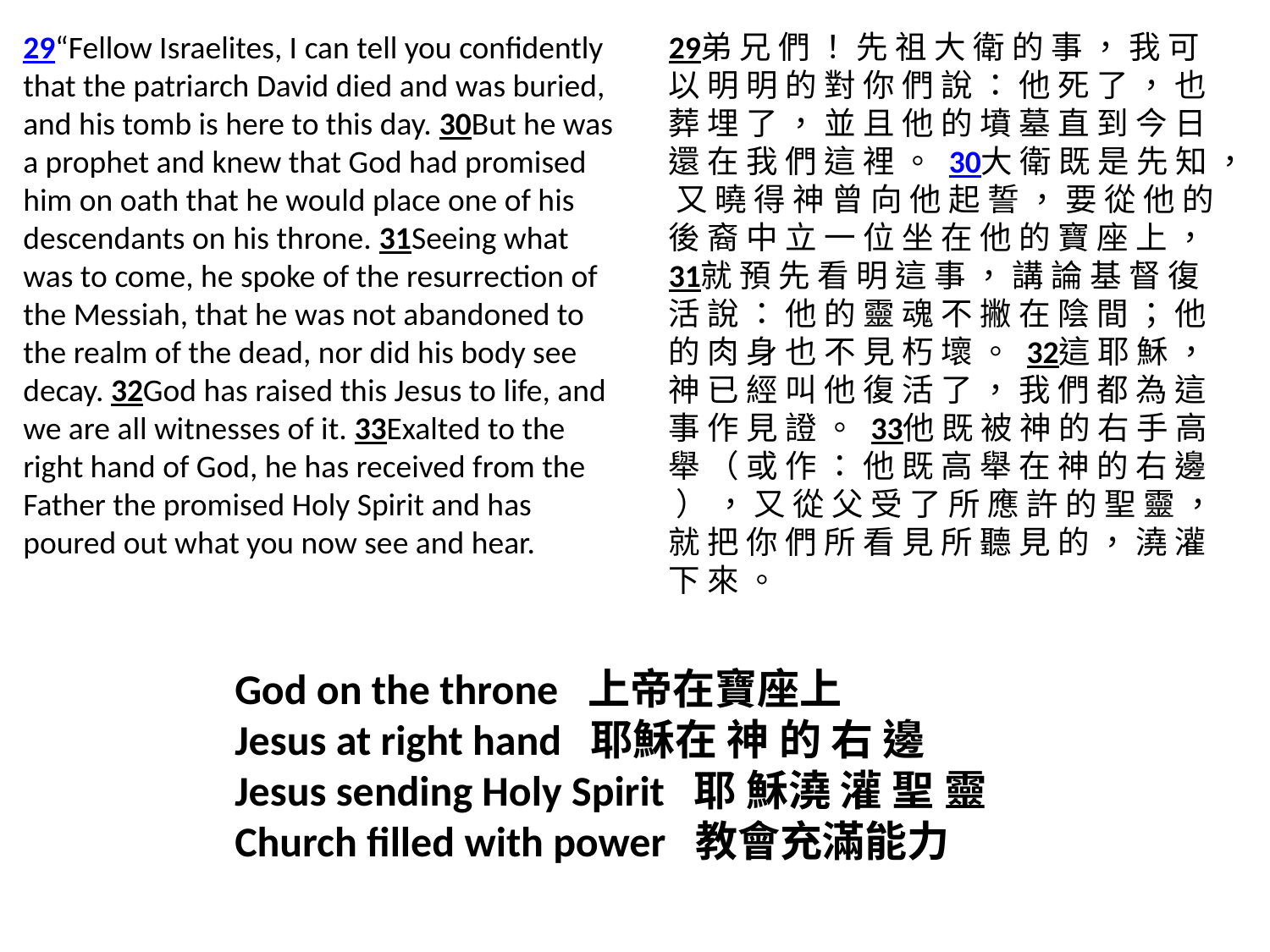

29“Fellow Israelites, I can tell you confidently that the patriarch David died and was buried, and his tomb is here to this day. 30But he was a prophet and knew that God had promised him on oath that he would place one of his descendants on his throne. 31Seeing what was to come, he spoke of the resurrection of the Messiah, that he was not abandoned to the realm of the dead, nor did his body see decay. 32God has raised this Jesus to life, and we are all witnesses of it. 33Exalted to the right hand of God, he has received from the Father the promised Holy Spirit and has poured out what you now see and hear.
29弟 兄 們 ！ 先 祖 大 衛 的 事 ， 我 可 以 明 明 的 對 你 們 說 ： 他 死 了 ， 也 葬 埋 了 ， 並 且 他 的 墳 墓 直 到 今 日 還 在 我 們 這 裡 。 30大 衛 既 是 先 知 ， 又 曉 得 神 曾 向 他 起 誓 ， 要 從 他 的 後 裔 中 立 一 位 坐 在 他 的 寶 座 上 ， 31就 預 先 看 明 這 事 ， 講 論 基 督 復 活 說 ： 他 的 靈 魂 不 撇 在 陰 間 ； 他 的 肉 身 也 不 見 朽 壞 。 32這 耶 穌 ， 神 已 經 叫 他 復 活 了 ， 我 們 都 為 這 事 作 見 證 。 33他 既 被 神 的 右 手 高 舉 （ 或 作 ： 他 既 高 舉 在 神 的 右 邊 ） ， 又 從 父 受 了 所 應 許 的 聖 靈 ， 就 把 你 們 所 看 見 所 聽 見 的 ， 澆 灌 下 來 。
God on the throne  上帝在寶座上
Jesus at right hand  耶穌在 神 的 右 邊
Jesus sending Holy Spirit  耶 穌澆 灌 聖 靈
Church filled with power  教會充滿能力